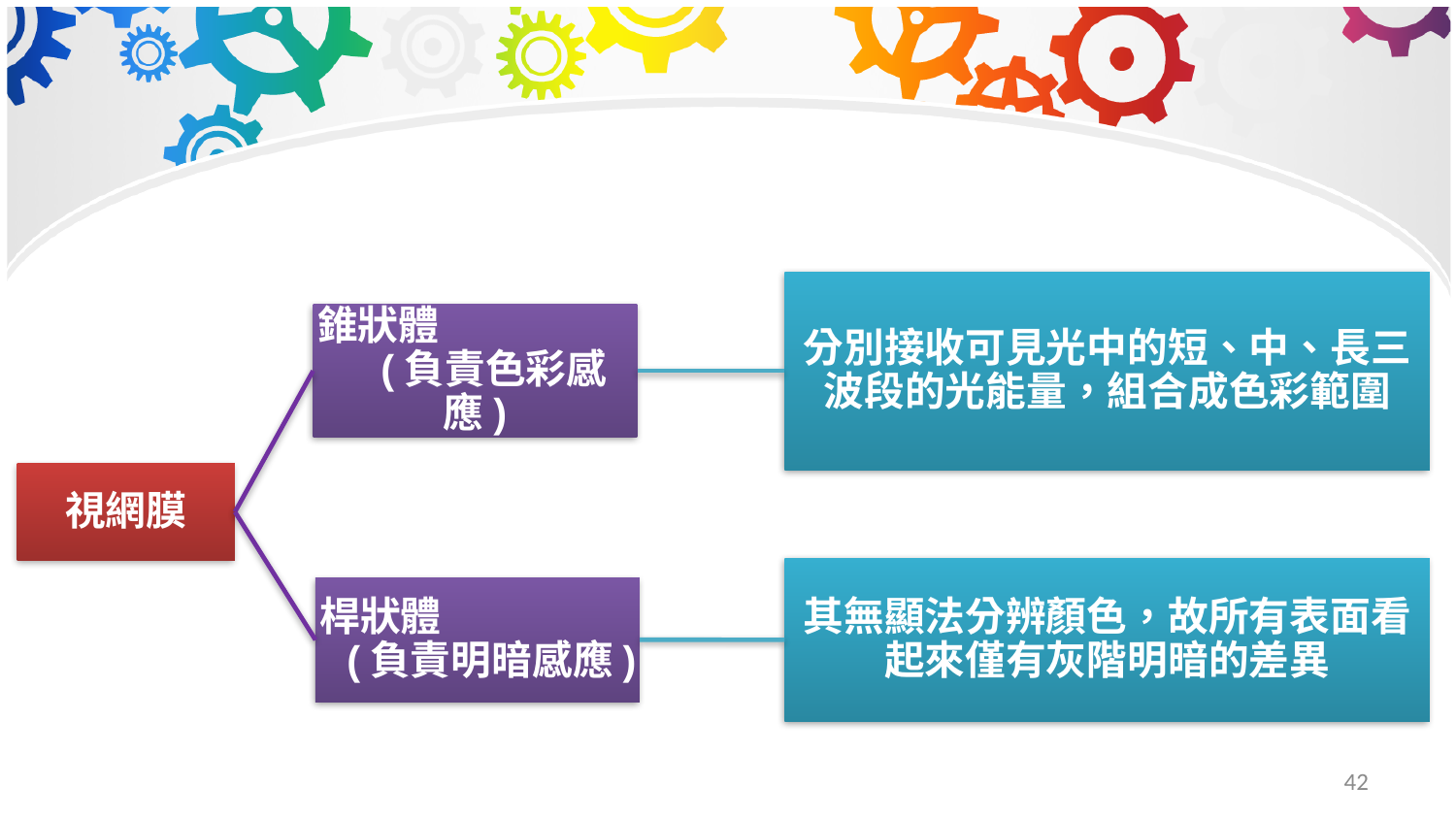

分別接收可見光中的短、中、長三波段的光能量，組合成色彩範圍

錐狀體                         (負責色彩感應)

視網膜

其無顯法分辨顏色，故所有表面看起來僅有灰階明暗的差異

桿狀體                        (負責明暗感應)
42